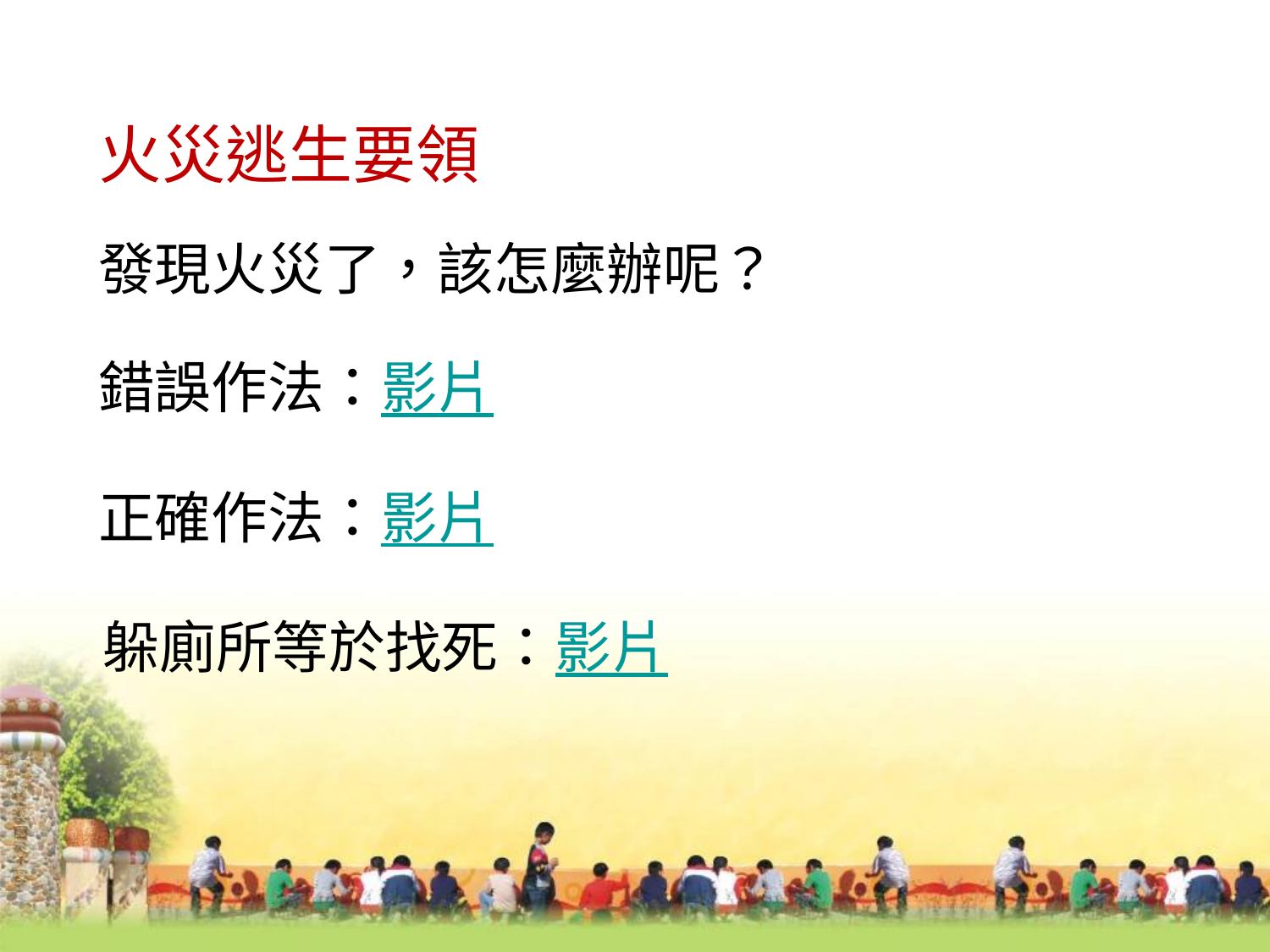

火災逃生要領
發現火災了，該怎麼辦呢？
錯誤作法：影片
正確作法：影片
躲廁所等於找死：影片